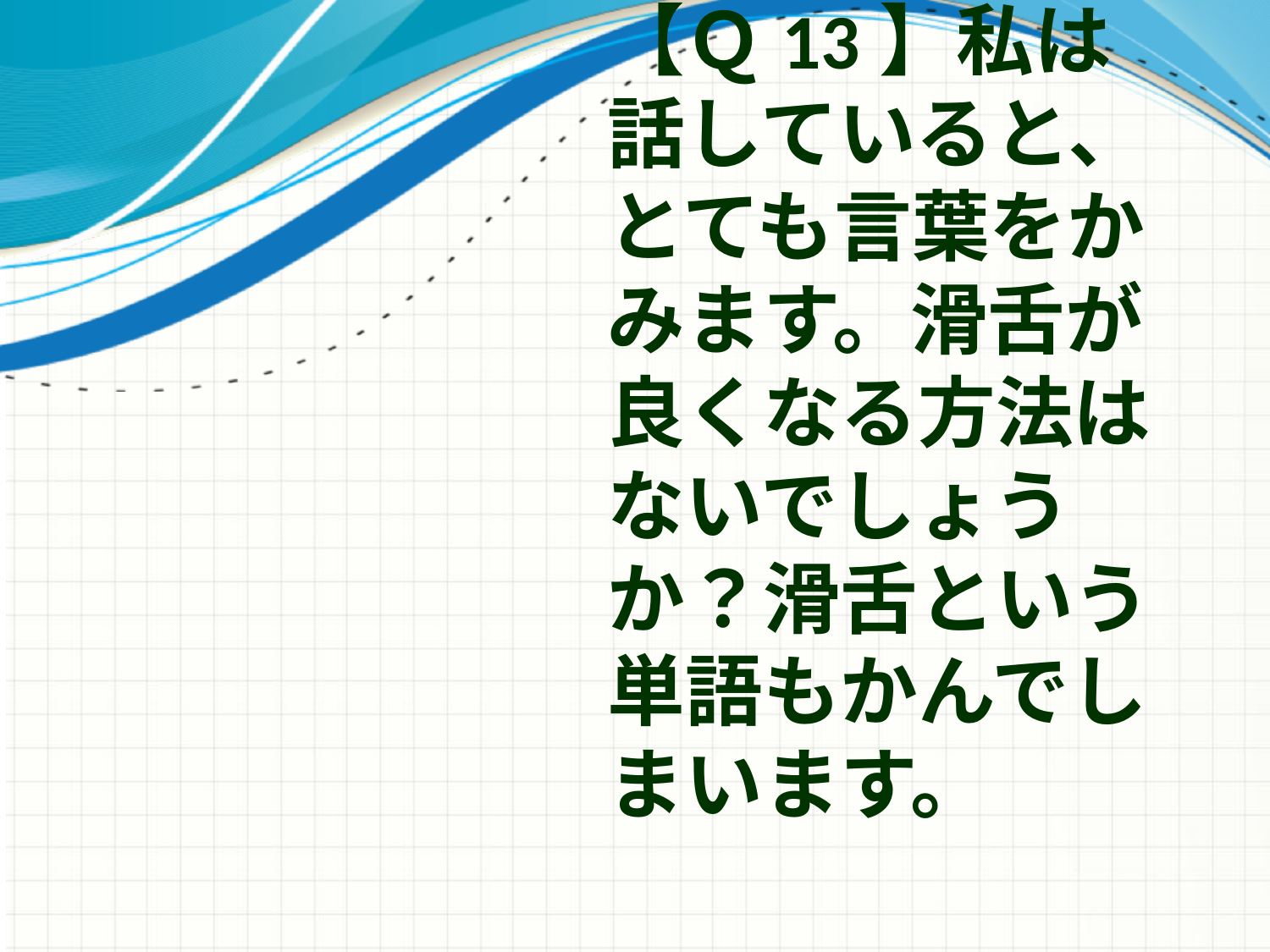

# 【Ｑ13】私は話していると、とても言葉をかみます。滑舌が良くなる方法はないでしょうか？滑舌という単語もかんでしまいます。